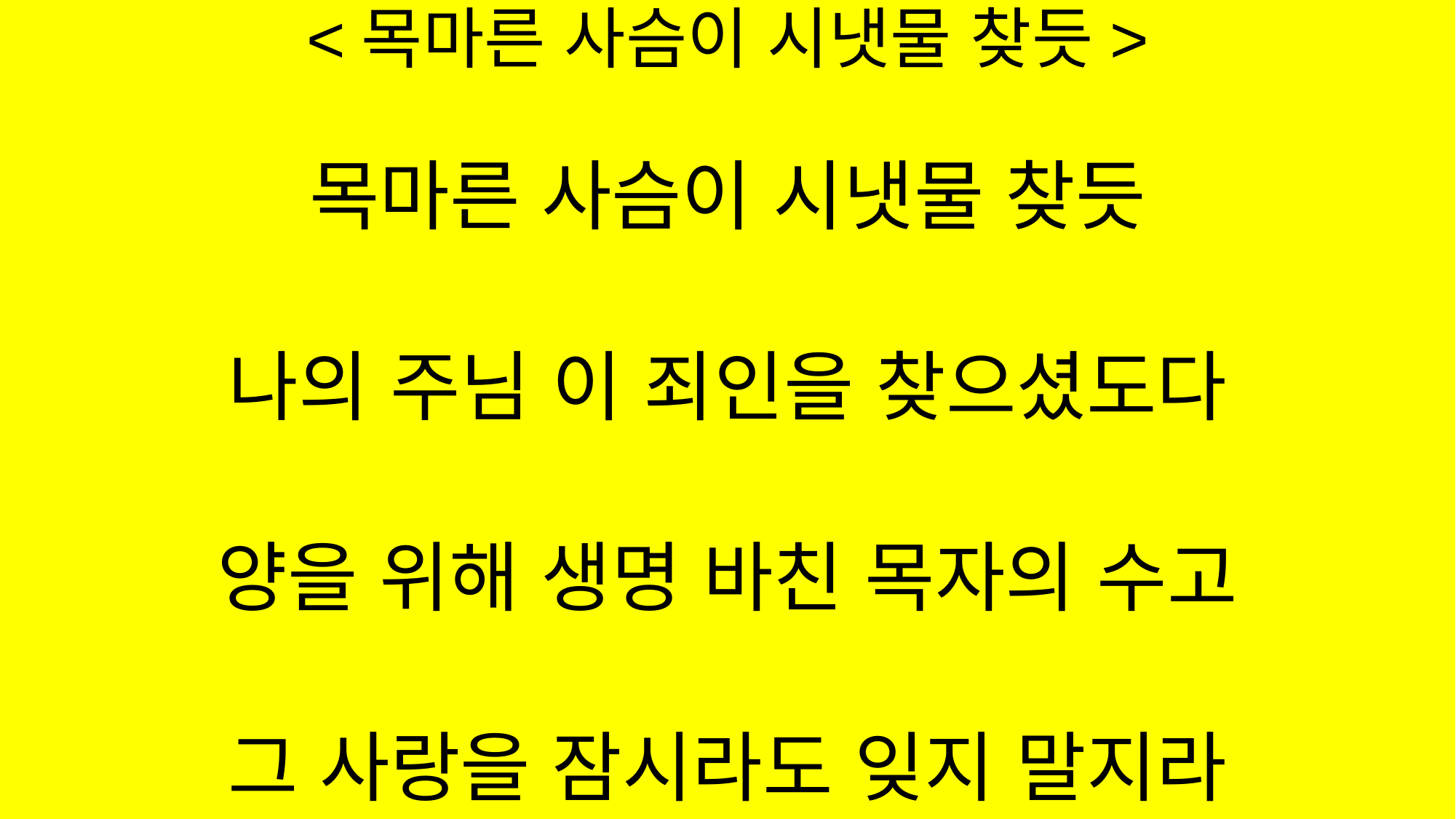

# <목마른 사슴이 시냇물 찾듯>
목마른 사슴이 시냇물 찾듯

나의 주님 이 죄인을 찾으셨도다

양을 위해 생명 바친 목자의 수고

그 사랑을 잠시라도 잊지 말지라